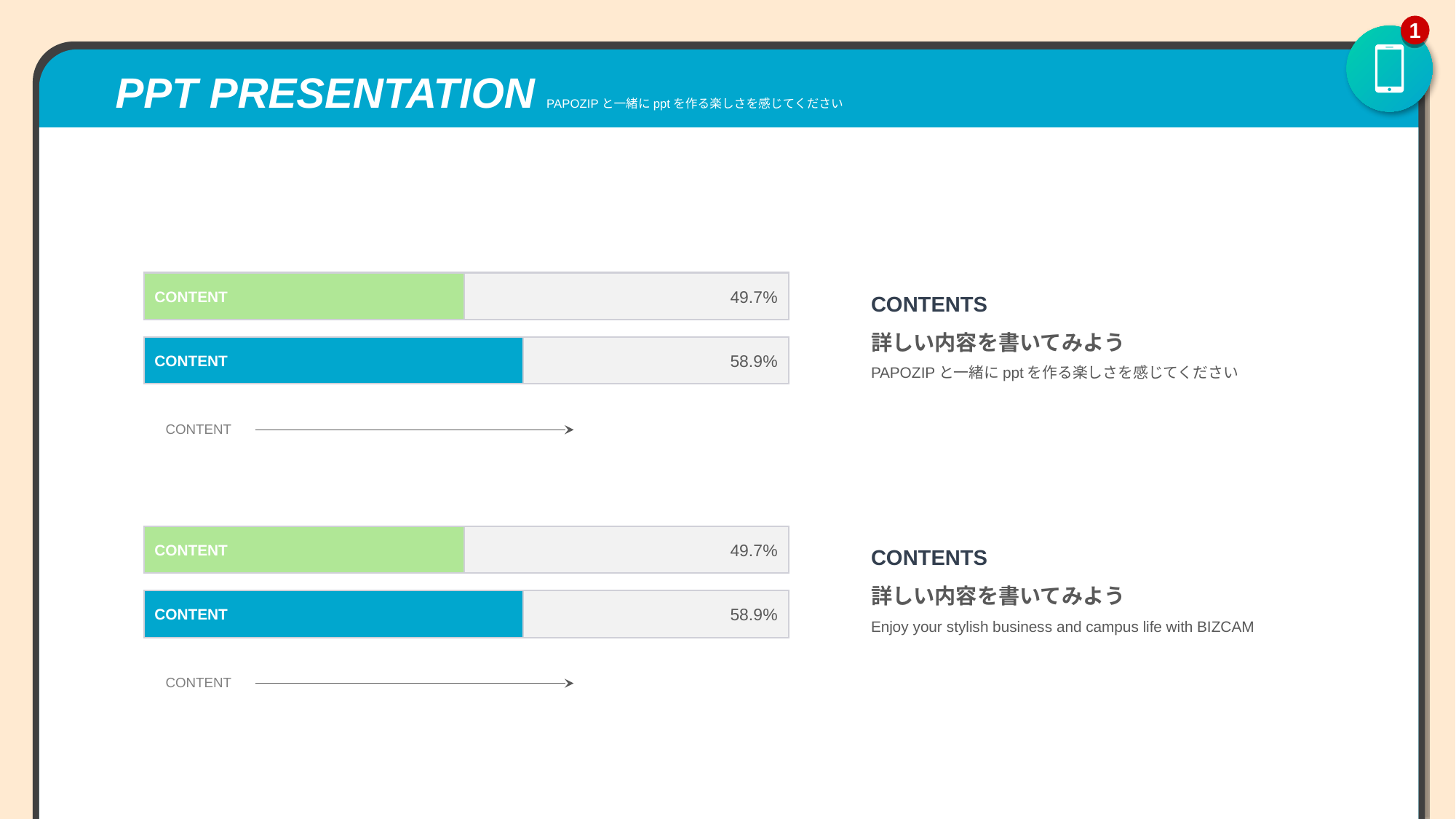

1

PPT PRESENTATION PAPOZIPと一緒にpptを作る楽しさを感じてください

49.7%
CONTENT
CONTENTS
詳しい内容を書いてみよう
PAPOZIPと一緒にpptを作る楽しさを感じてください
58.9%
CONTENT
CONTENT
49.7%
CONTENT
CONTENTS
詳しい内容を書いてみよう
Enjoy your stylish business and campus life with BIZCAM
58.9%
CONTENT
CONTENT